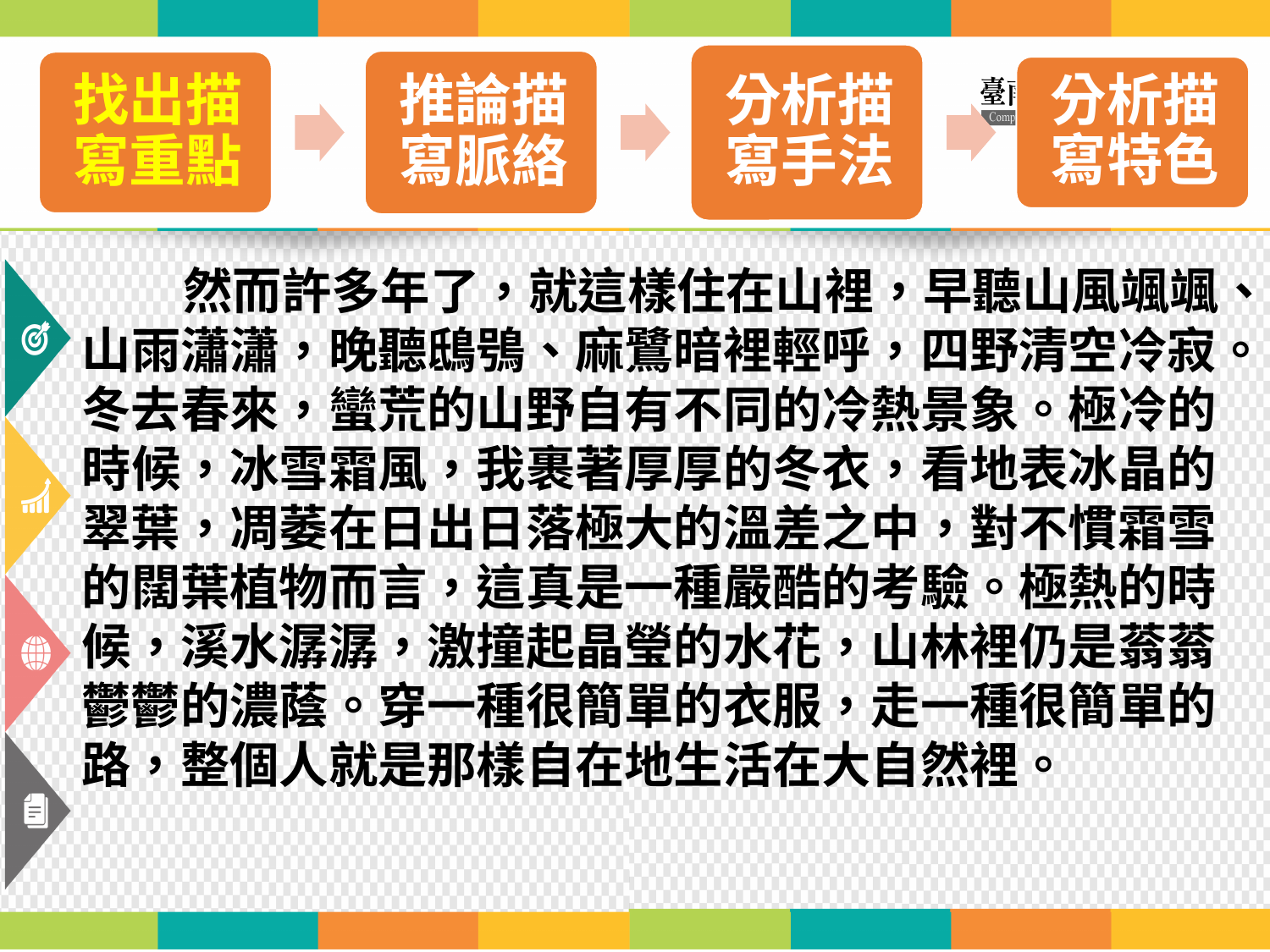

找出描寫重點

推論描寫脈絡

分析描寫手法

分析描寫特色
        然而許多年了，就這樣住在山裡，早聽山風颯颯、山雨瀟瀟，晚聽鴟鴞、麻鷺暗裡輕呼，四野清空冷寂。冬去春來，蠻荒的山野自有不同的冷熱景象。極冷的時候，冰雪霜風，我裹著厚厚的冬衣，看地表冰晶的翠葉，凋萎在日出日落極大的溫差之中，對不慣霜雪的闊葉植物而言，這真是一種嚴酷的考驗。極熱的時候，溪水潺潺，激撞起晶瑩的水花，山林裡仍是蓊蓊鬱鬱的濃蔭。穿一種很簡單的衣服，走一種很簡單的路，整個人就是那樣自在地生活在大自然裡。